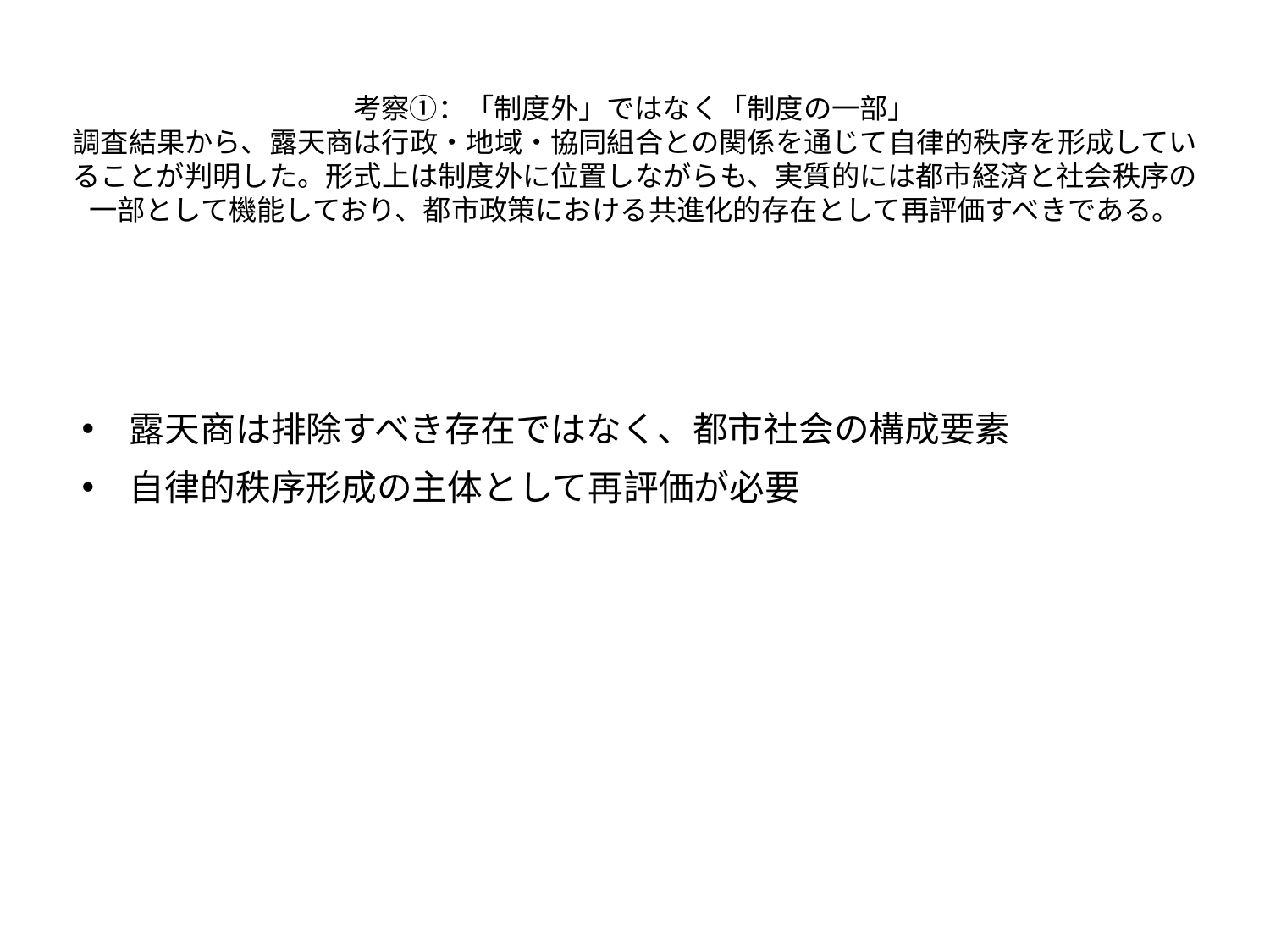

# 考察①：「制度外」ではなく「制度の一部」
調査結果から、露天商は行政・地域・協同組合との関係を通じて自律的秩序を形成していることが判明した。形式上は制度外に位置しながらも、実質的には都市経済と社会秩序の一部として機能しており、都市政策における共進化的存在として再評価すべきである。

露天商は排除すべき存在ではなく、都市社会の構成要素
自律的秩序形成の主体として再評価が必要